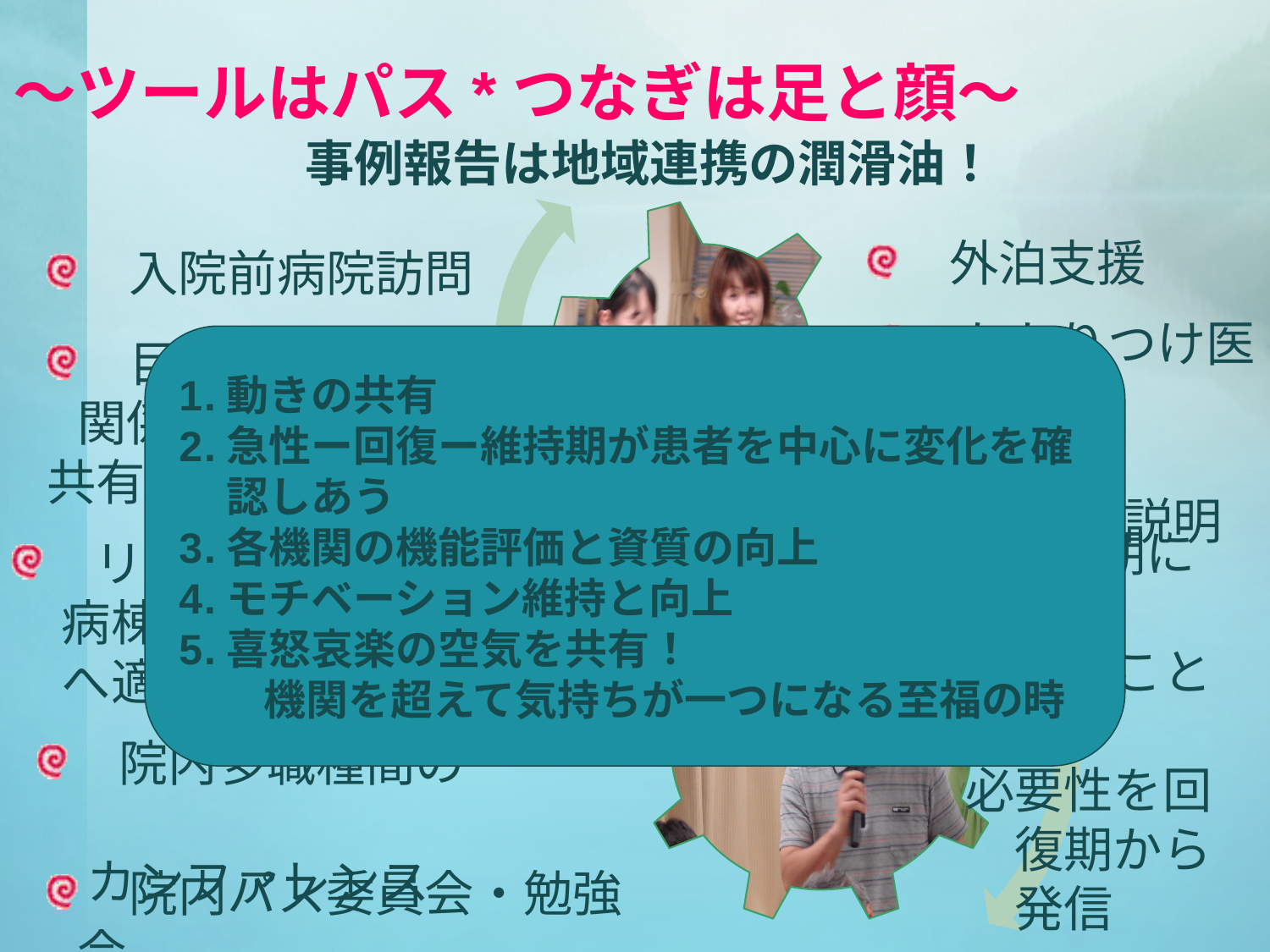

# ～ツールはパス*つなぎは足と顔～
事例報告は地域連携の潤滑油！
維持期
回復期
急性期
　外泊支援
　入院前病院訪問
　かかりつけ医
　への交渉
　ルールの説明
動きの共有
急性ー回復ー維持期が患者を中心に変化を確認しあう
各機関の機能評価と資質の向上
モチベーション維持と向上
喜怒哀楽の空気を共有！
　　機関を超えて気持ちが一つになる至福の時
　目指すゴールを関係者間で
共有
　発症後早期に
　　　関わることの
　　　必要性を回
　　　　復期から
　　　　発信
　リハ内容を
　病棟で暮らし
　へ適応
　院内多職種間の
　カンファレンス
　院内パス委員会・勉強会